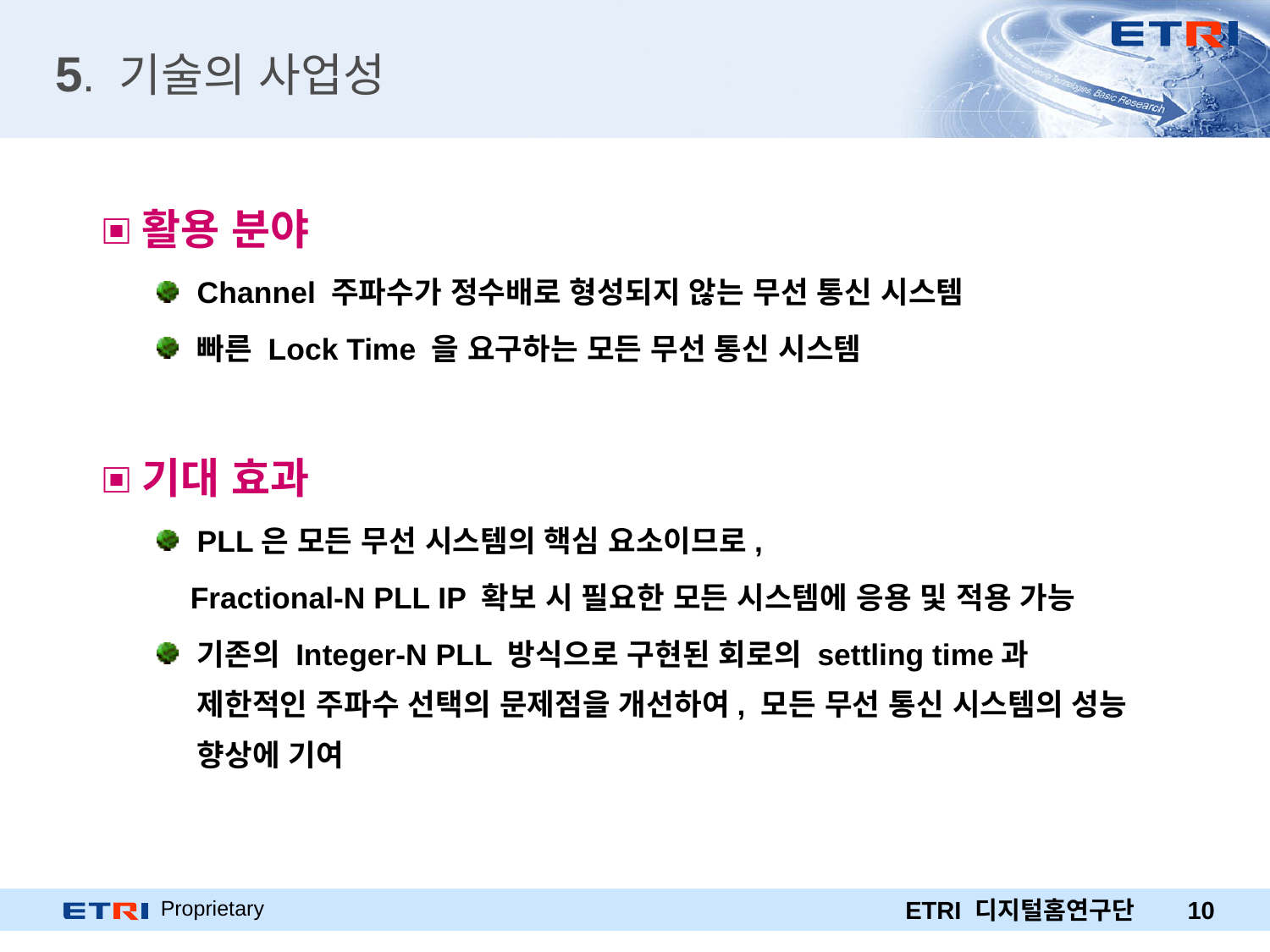

# 5. 기술의 사업성
활용 분야
Channel 주파수가 정수배로 형성되지 않는 무선 통신 시스템
빠른 Lock Time 을 요구하는 모든 무선 통신 시스템

기대 효과
PLL은 모든 무선 시스템의 핵심 요소이므로,
    Fractional-N PLL IP 확보 시 필요한 모든 시스템에 응용 및 적용 가능
기존의 Integer-N PLL 방식으로 구현된 회로의 settling time과 제한적인 주파수 선택의 문제점을 개선하여, 모든 무선 통신 시스템의 성능 향상에 기여
ETRI 디지털홈연구단
10